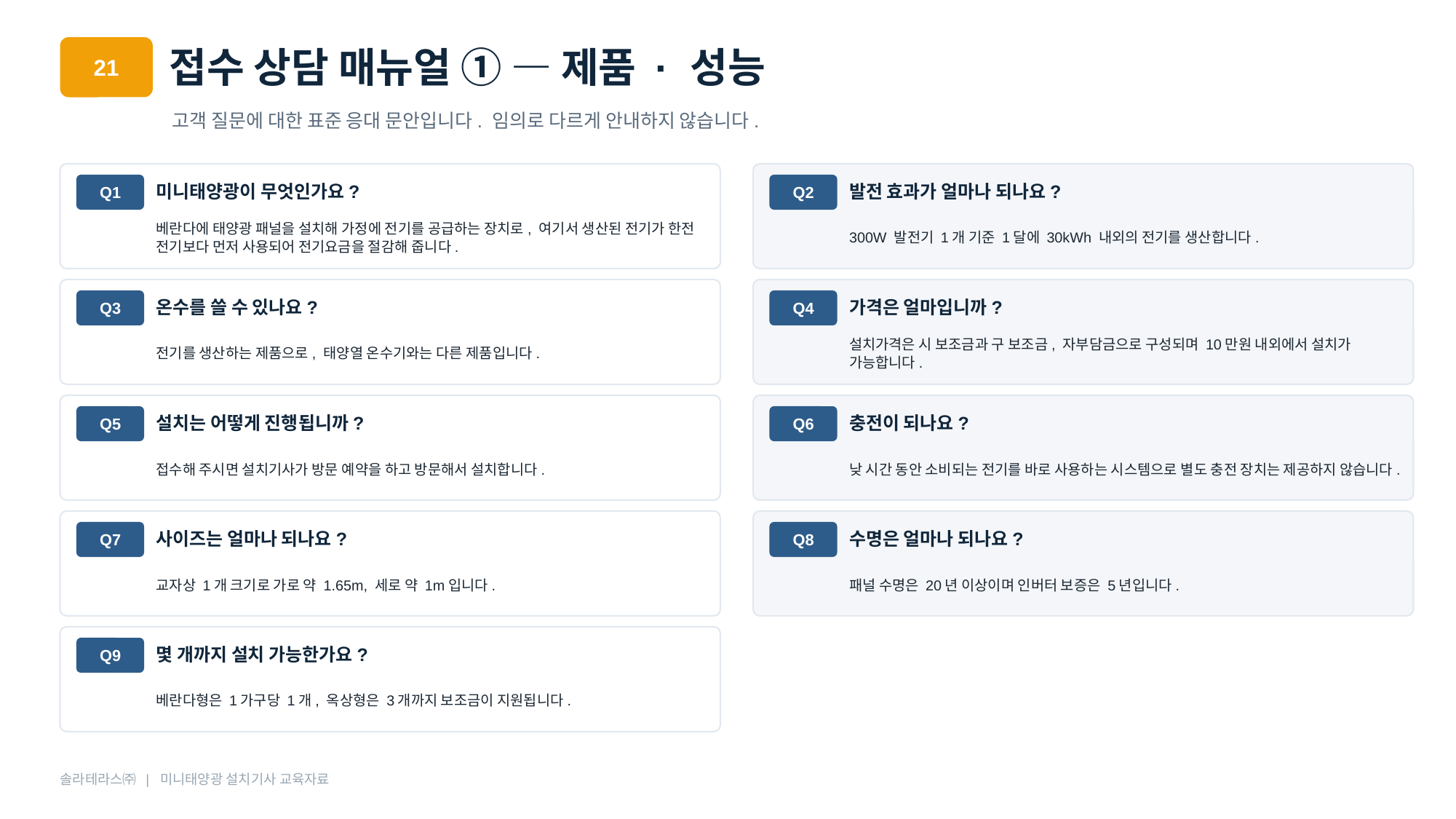

접수 상담 매뉴얼 ① — 제품 · 성능
21
고객 질문에 대한 표준 응대 문안입니다. 임의로 다르게 안내하지 않습니다.

미니태양광이 무엇인가요?
발전 효과가 얼마나 되나요?
Q1
Q2
베란다에 태양광 패널을 설치해 가정에 전기를 공급하는 장치로, 여기서 생산된 전기가 한전 전기보다 먼저 사용되어 전기요금을 절감해 줍니다.
300W 발전기 1개 기준 1달에 30kWh 내외의 전기를 생산합니다.

온수를 쓸 수 있나요?
가격은 얼마입니까?
Q3
Q4
전기를 생산하는 제품으로, 태양열 온수기와는 다른 제품입니다.
설치가격은 시 보조금과 구 보조금, 자부담금으로 구성되며 10만원 내외에서 설치가 가능합니다.

설치는 어떻게 진행됩니까?
충전이 되나요?
Q5
Q6
접수해 주시면 설치기사가 방문 예약을 하고 방문해서 설치합니다.
낮 시간 동안 소비되는 전기를 바로 사용하는 시스템으로 별도 충전 장치는 제공하지 않습니다.

사이즈는 얼마나 되나요?
수명은 얼마나 되나요?
Q7
Q8
교자상 1개 크기로 가로 약 1.65m, 세로 약 1m입니다.
패널 수명은 20년 이상이며 인버터 보증은 5년입니다.

몇 개까지 설치 가능한가요?
Q9
베란다형은 1가구당 1개, 옥상형은 3개까지 보조금이 지원됩니다.
솔라테라스㈜  |  미니태양광 설치기사 교육자료